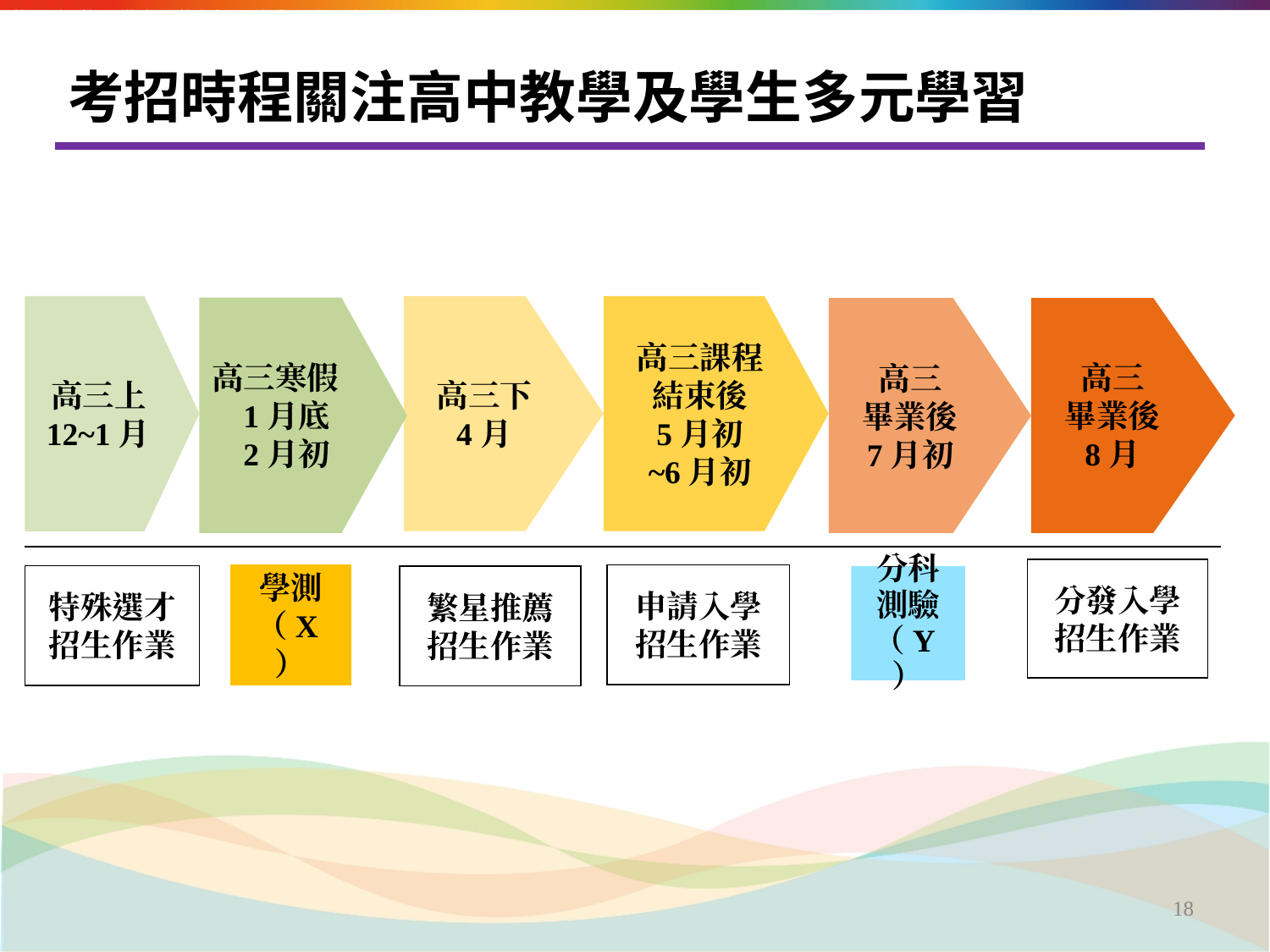

# 考招時程關注高中教學及學生多元學習
高三上
12~1月
特殊選才
招生作業
高三下
4月
高三課程
結束後
5月初
~6月初
高三寒假
1月底
2月初
高三
畢業後
8月
高三
畢業後
7月初
分發入學
招生作業
申請入學
招生作業
學測
（X）
繁星推薦
招生作業
分科測驗
（Y）
18